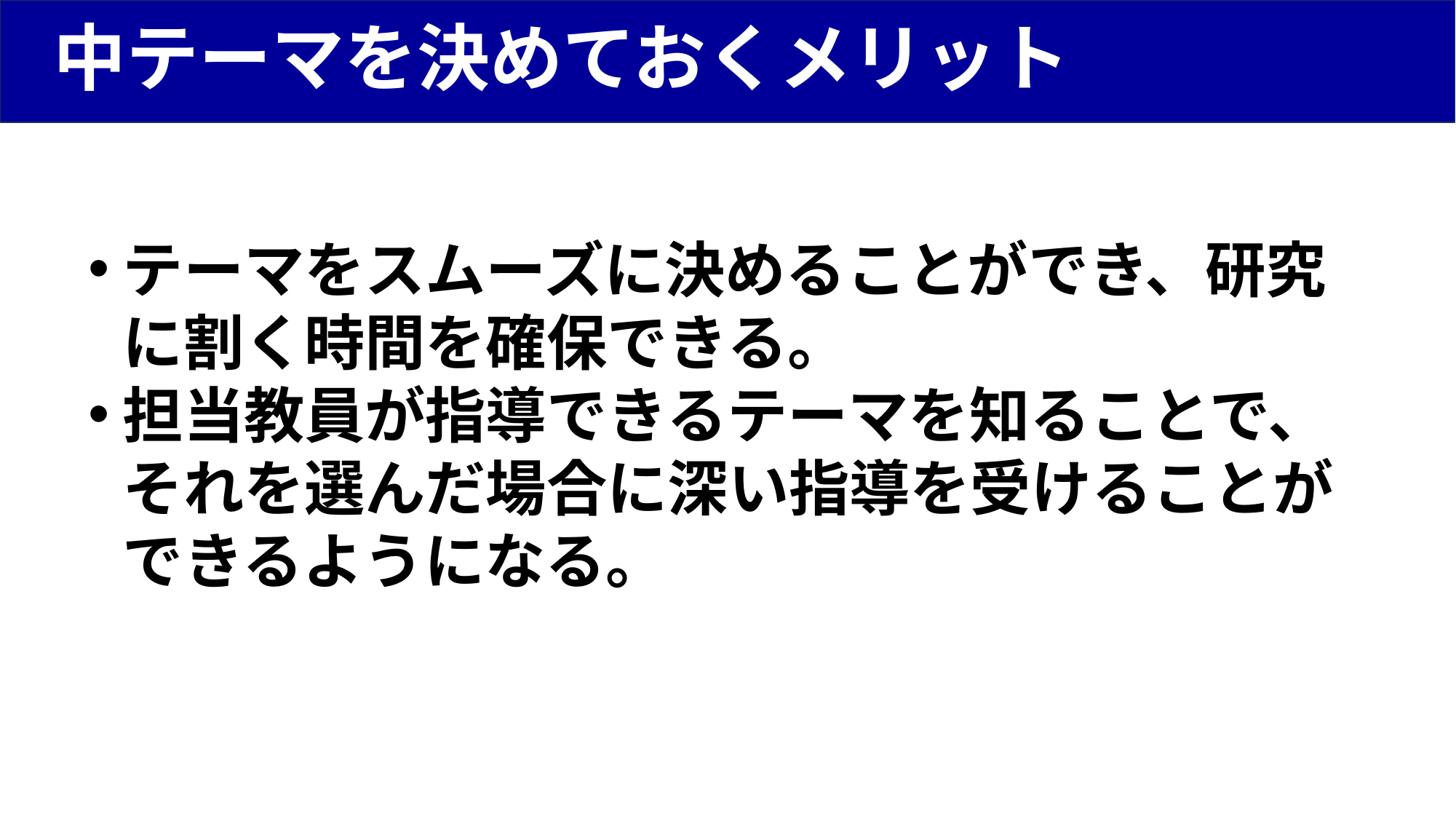

中テーマを決めておくメリット
テーマをスムーズに決めることができ、研究に割く時間を確保できる。
担当教員が指導できるテーマを知ることで、それを選んだ場合に深い指導を受けることができるようになる。